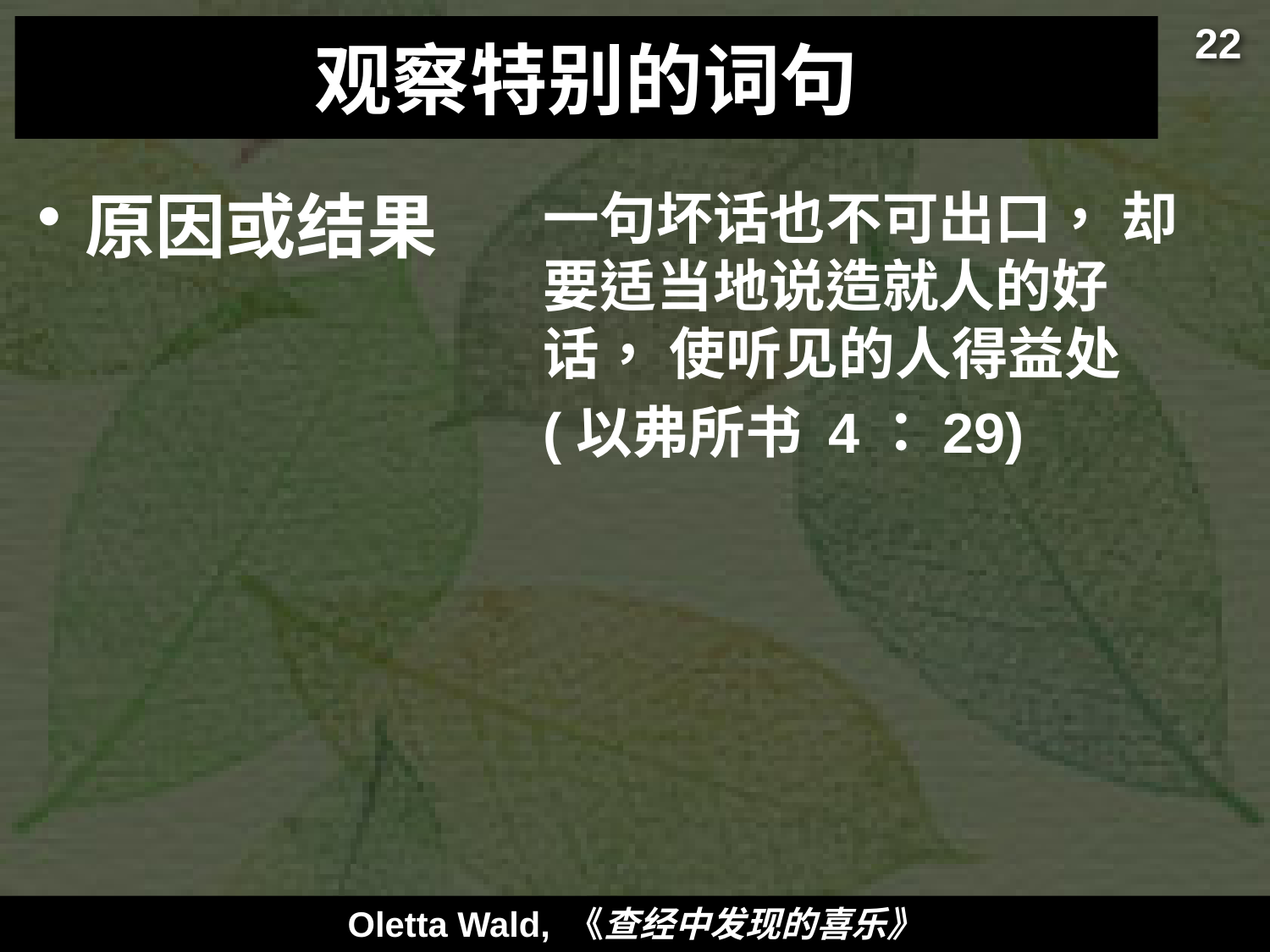

22
# 观察特别的词句
原因或结果
一句坏话也不可出口， 却要适当地说造就人的好话， 使听见的人得益处
(以弗所书 4：29)
Oletta Wald, 《查经中发现的喜乐》